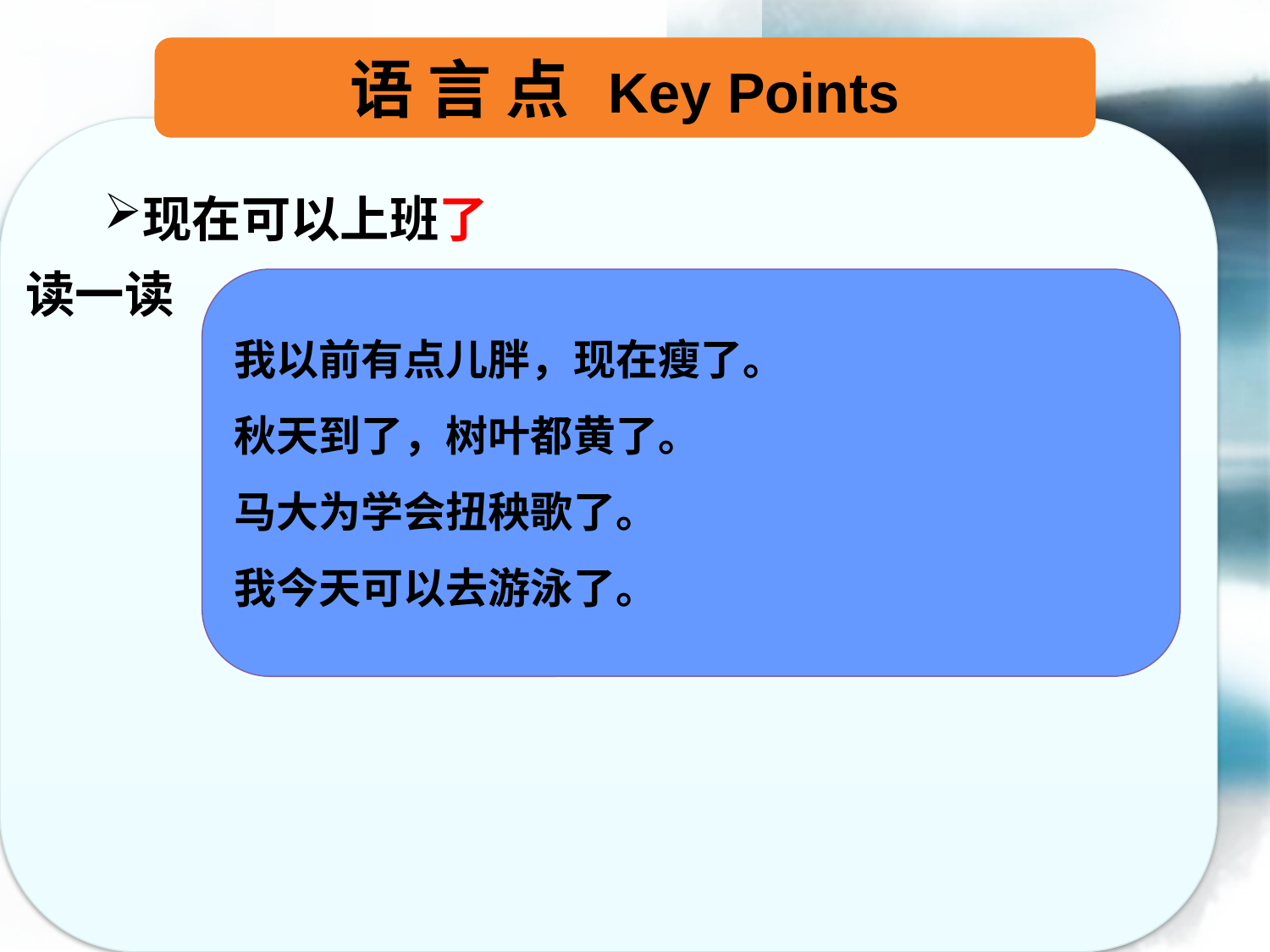

语 言 点  Key Points

现在可以上班了
读一读

我以前有点儿胖，现在瘦了。
秋天到了，树叶都黄了。
马大为学会扭秧歌了。
我今天可以去游泳了。